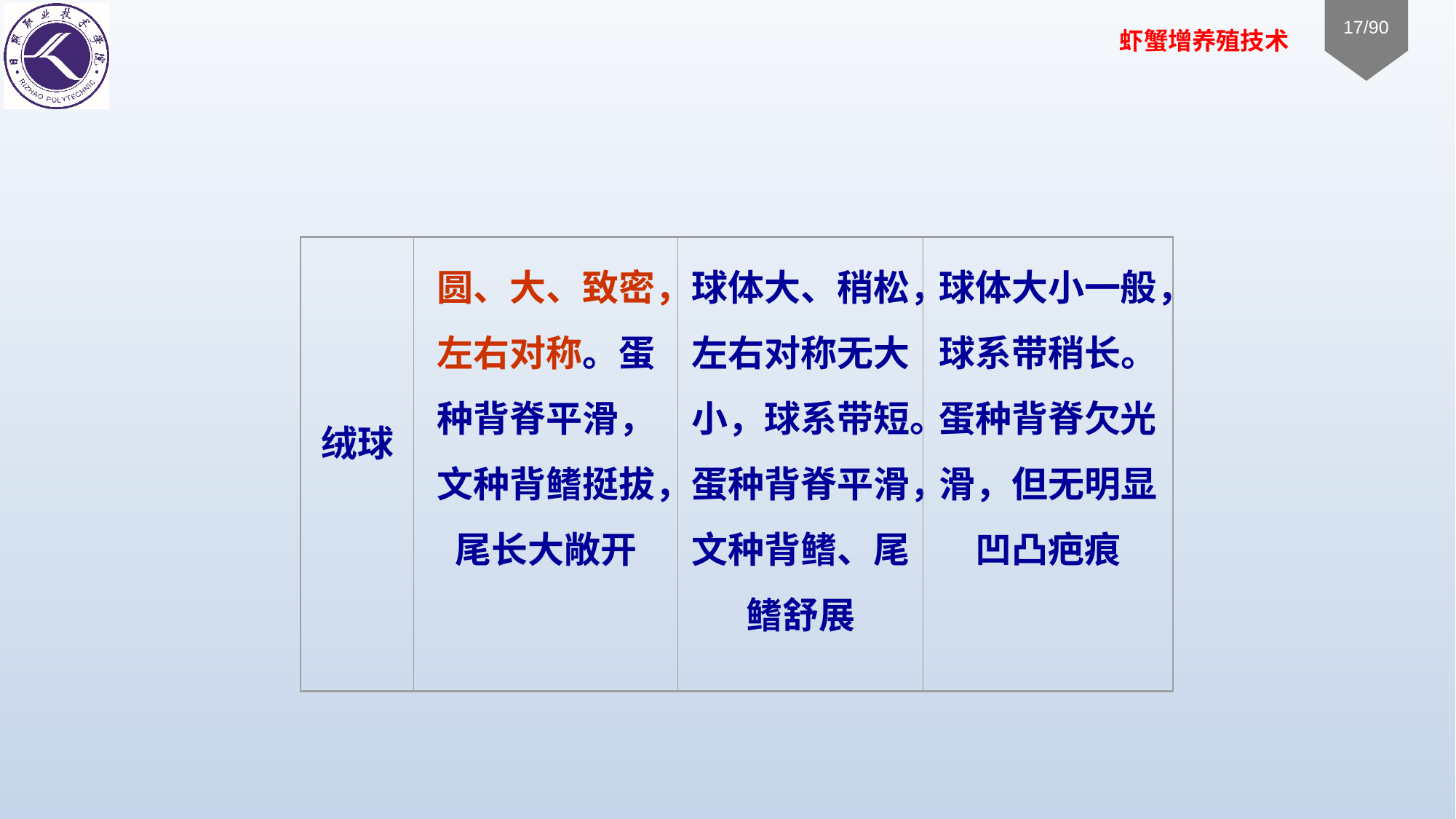

绒球

圆、大、致密，左右对称。蛋种背脊平滑，文种背鳍挺拔，尾长大敞开

球体大、稍松，左右对称无大小，球系带短。蛋种背脊平滑，文种背鳍、尾鳍舒展

球体大小一般，球系带稍长。蛋种背脊欠光滑，但无明显凹凸疤痕